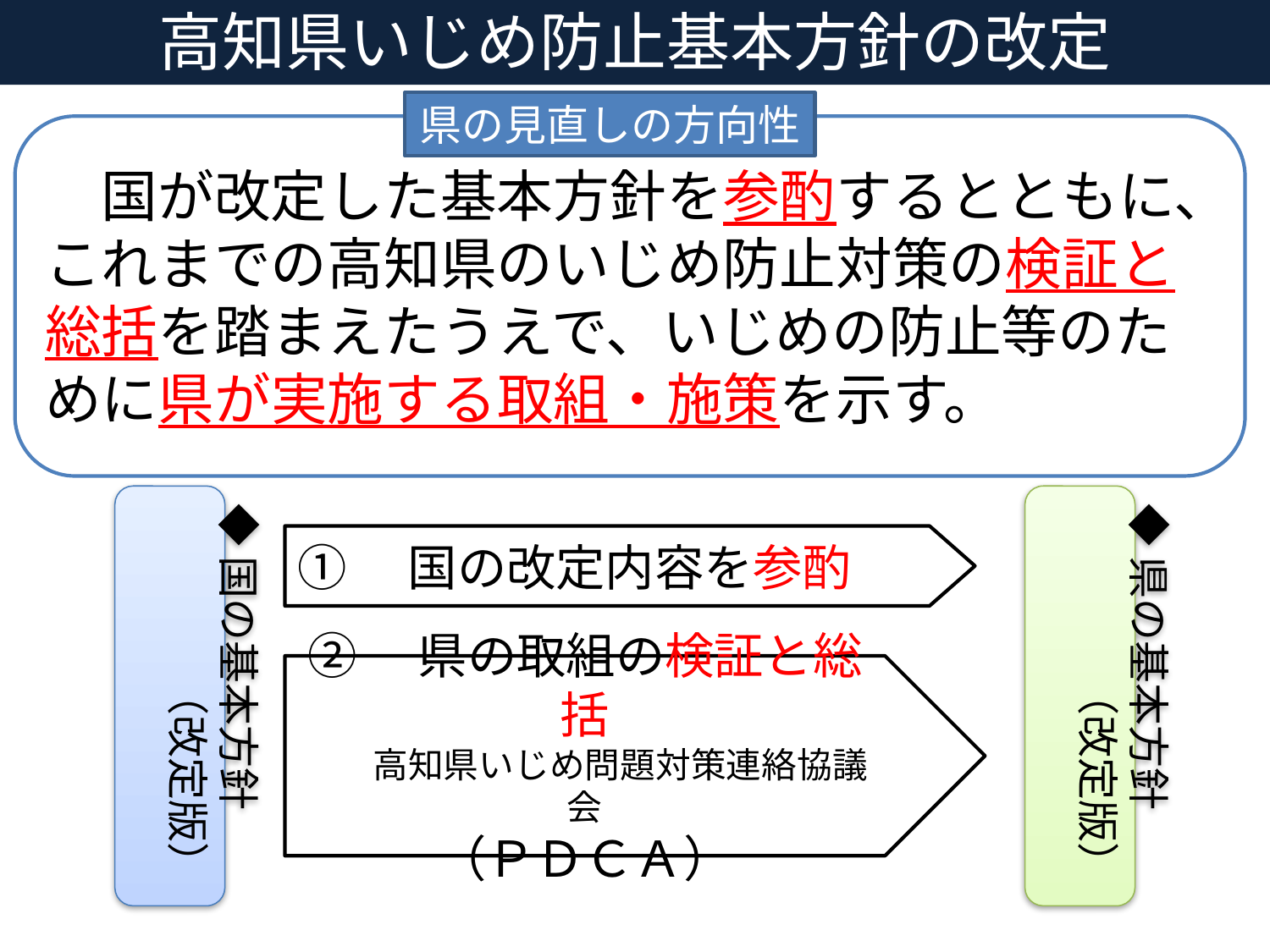

高知県いじめ防止基本方針の改定
県の見直しの方向性
　国が改定した基本方針を参酌するとともに、これまでの高知県のいじめ防止対策の検証と総括を踏まえたうえで、いじめの防止等のために県が実施する取組・施策を示す。
◆国の基本方針
　　　　（改定版）
◆県の基本方針
　　　　（改定版）
①　国の改定内容を参酌
②　県の取組の検証と総括
　　高知県いじめ問題対策連絡協議会
（ＰＤＣＡ）